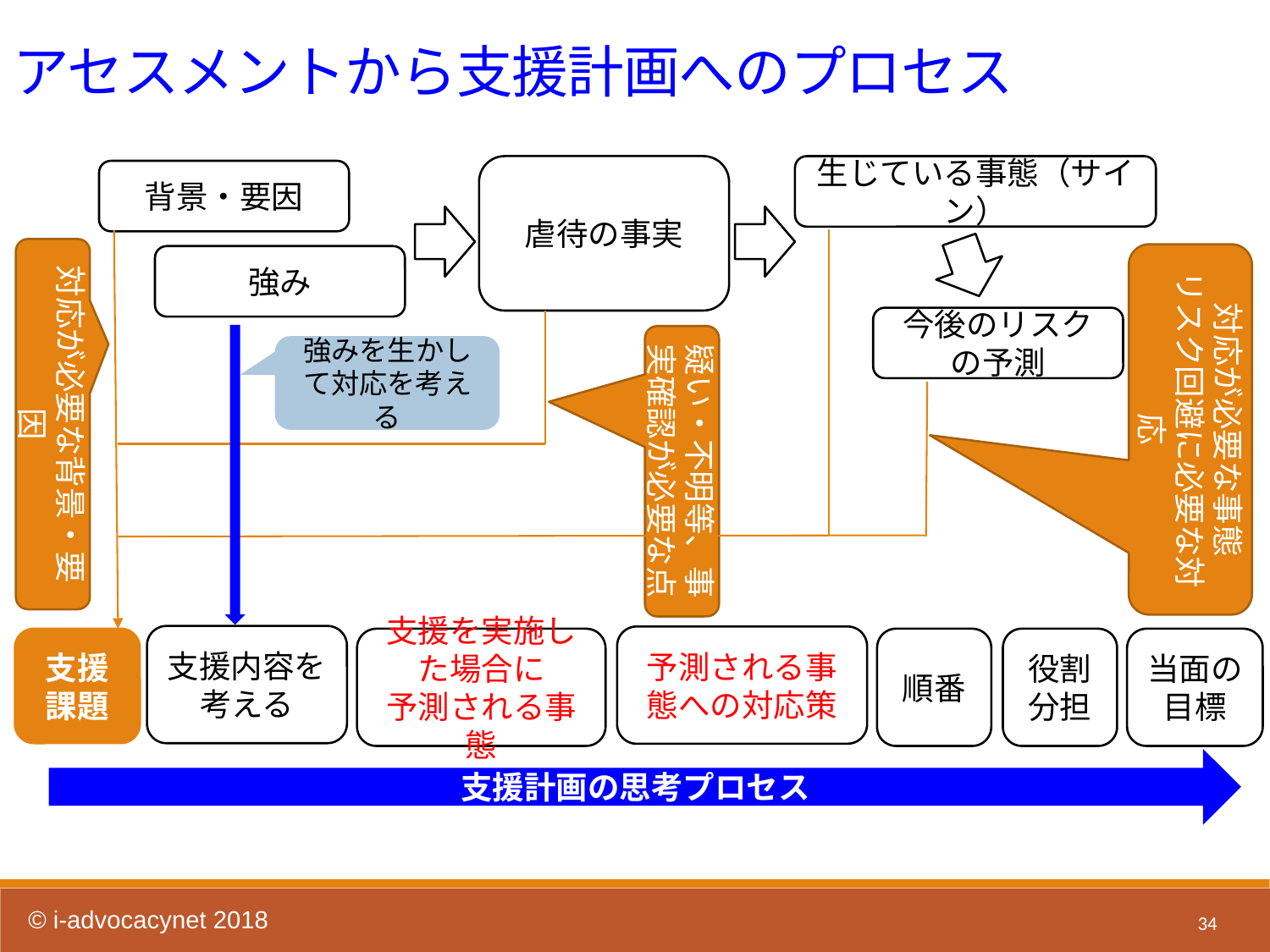

アセスメントから支援計画へのプロセス
虐待の事実
生じている事態（サイン）
背景・要因

対応が必要な背景・要因
対応が必要な事態
リスク回避に必要な対応
強み
今後のリスクの予測

疑い・不明等、事実確認が必要な点
強みを生かして対応を考える
支援内容を
考える
予測される事態への対応策
支援課題
支援を実施した場合に
予測される事態
順番
役割分担
当面の目標
支援計画の思考プロセス
34